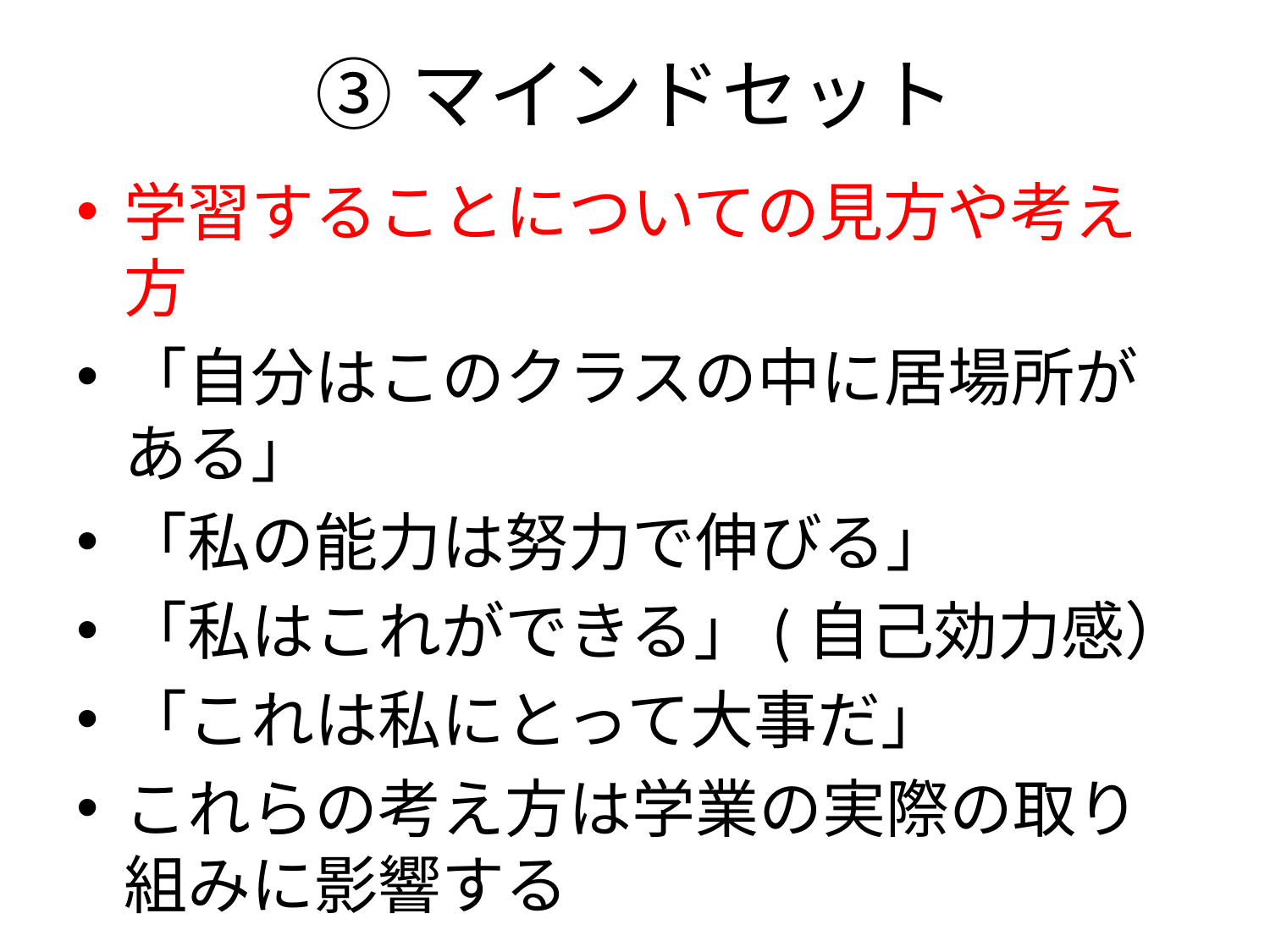

# ③マインドセット
学習することについての見方や考え方
「自分はこのクラスの中に居場所がある」
「私の能力は努力で伸びる」
「私はこれができる」(自己効力感）
「これは私にとって大事だ」
これらの考え方は学業の実際の取り組みに影響する